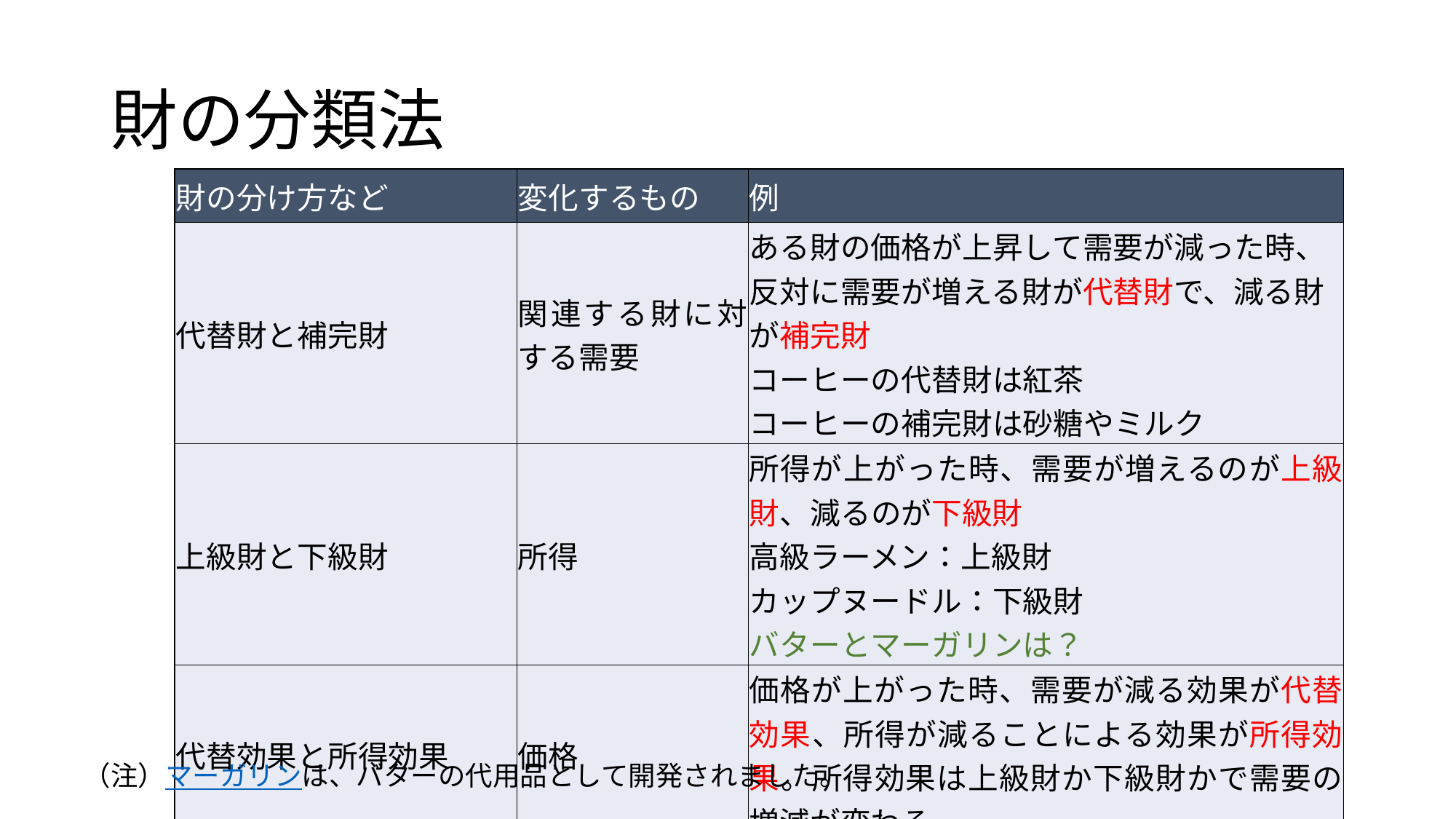

# 財の分類法
| 財の分け方など | 変化するもの | 例 |
| --- | --- | --- |
| 代替財と補完財 | 関連する財に対する需要 | ある財の価格が上昇して需要が減った時、反対に需要が増える財が代替財で、減る財が補完財 コーヒーの代替財は紅茶 コーヒーの補完財は砂糖やミルク |
| 上級財と下級財 | 所得 | 所得が上がった時、需要が増えるのが上級財、減るのが下級財 高級ラーメン：上級財　 カップヌードル：下級財 バターとマーガリンは？ |
| 代替効果と所得効果 | 価格 | 価格が上がった時、需要が減る効果が代替効果、所得が減ることによる効果が所得効果。所得効果は上級財か下級財かで需要の増減が変わる。 |
（注）マーガリンは、バターの代用品として開発されました。